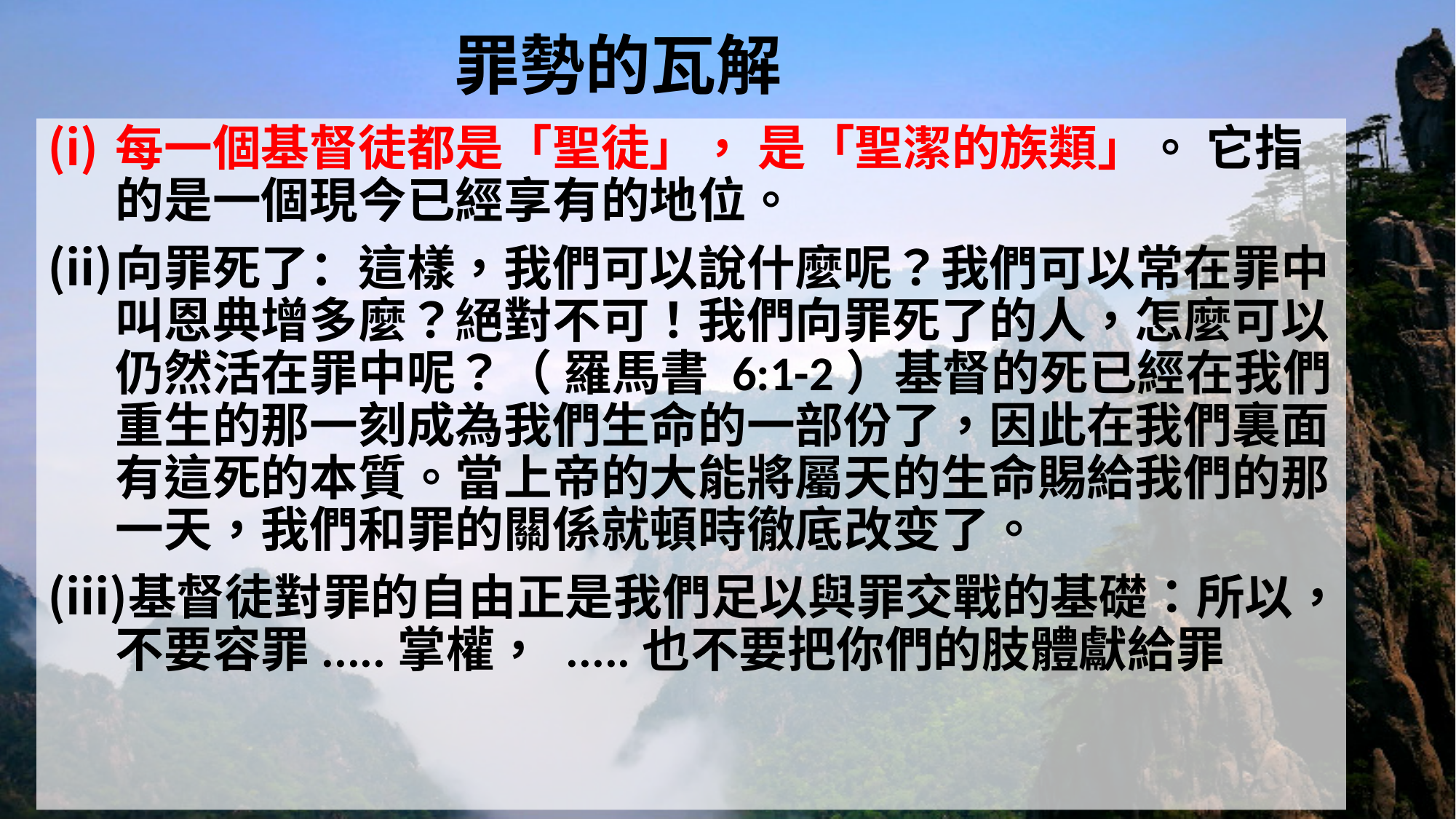

# 罪勢的瓦解
每一個基督徒都是「聖徒」， 是「聖潔的族類」。 它指的是一個現今已經享有的地位。
向罪死了：這樣，我們可以說什麼呢？我們可以常在罪中，叫恩典增多麼？絕對不可！我們向罪死了的人，怎麼可以仍然活在罪中呢？（ 羅馬書 6:1-2）基督的死已經在我們重生的那一刻成為我們生命的一部份了，因此在我們裏面有這死的本質。當上帝的大能將屬天的生命賜給我們的那一天，我們和罪的關係就頓時徹底改变了。
基督徒對罪的自由正是我們足以與罪交戰的基礎：所以，不要容罪.....掌權， .....也不要把你們的肢體獻給罪